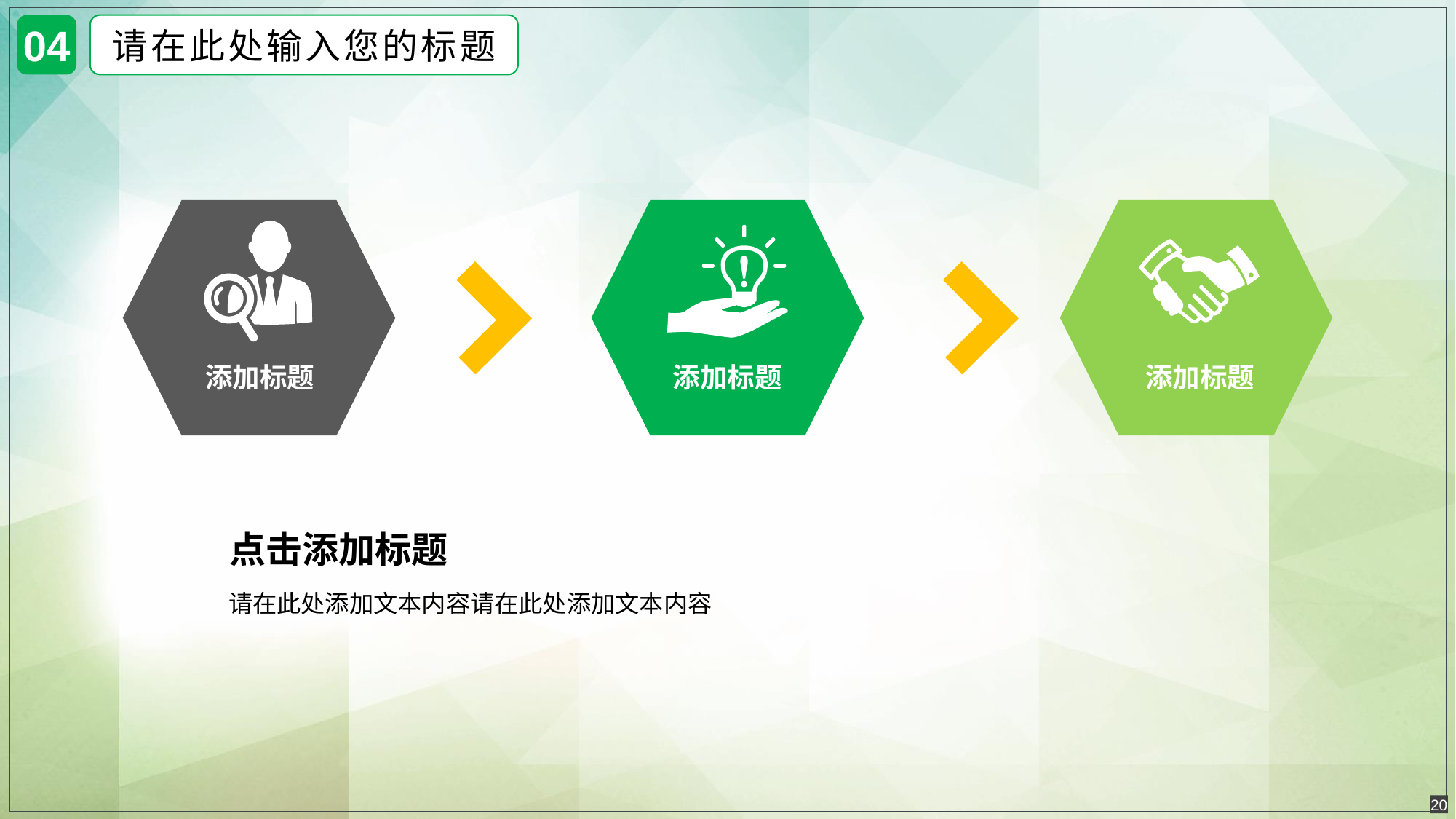

04
请在此处输入您的标题

添加标题
添加标题
添加标题
点击添加标题
请在此处添加文本内容请在此处添加文本内容
20